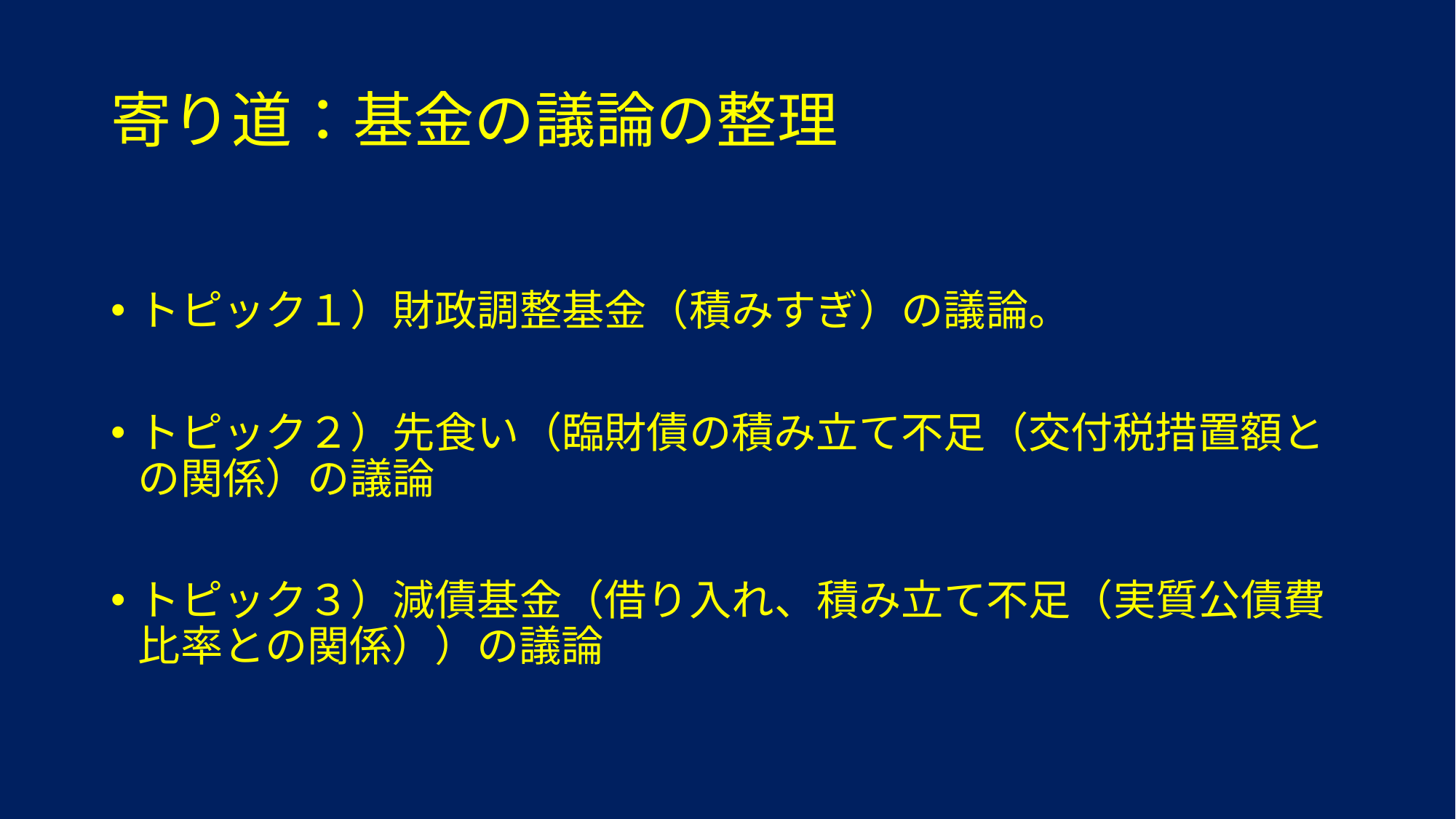

# 寄り道：基金の議論の整理

トピック１）財政調整基金（積みすぎ）の議論。

トピック２）先食い（臨財債の積み立て不足（交付税措置額との関係）の議論

トピック３）減債基金（借り入れ、積み立て不足（実質公債費比率との関係））の議論